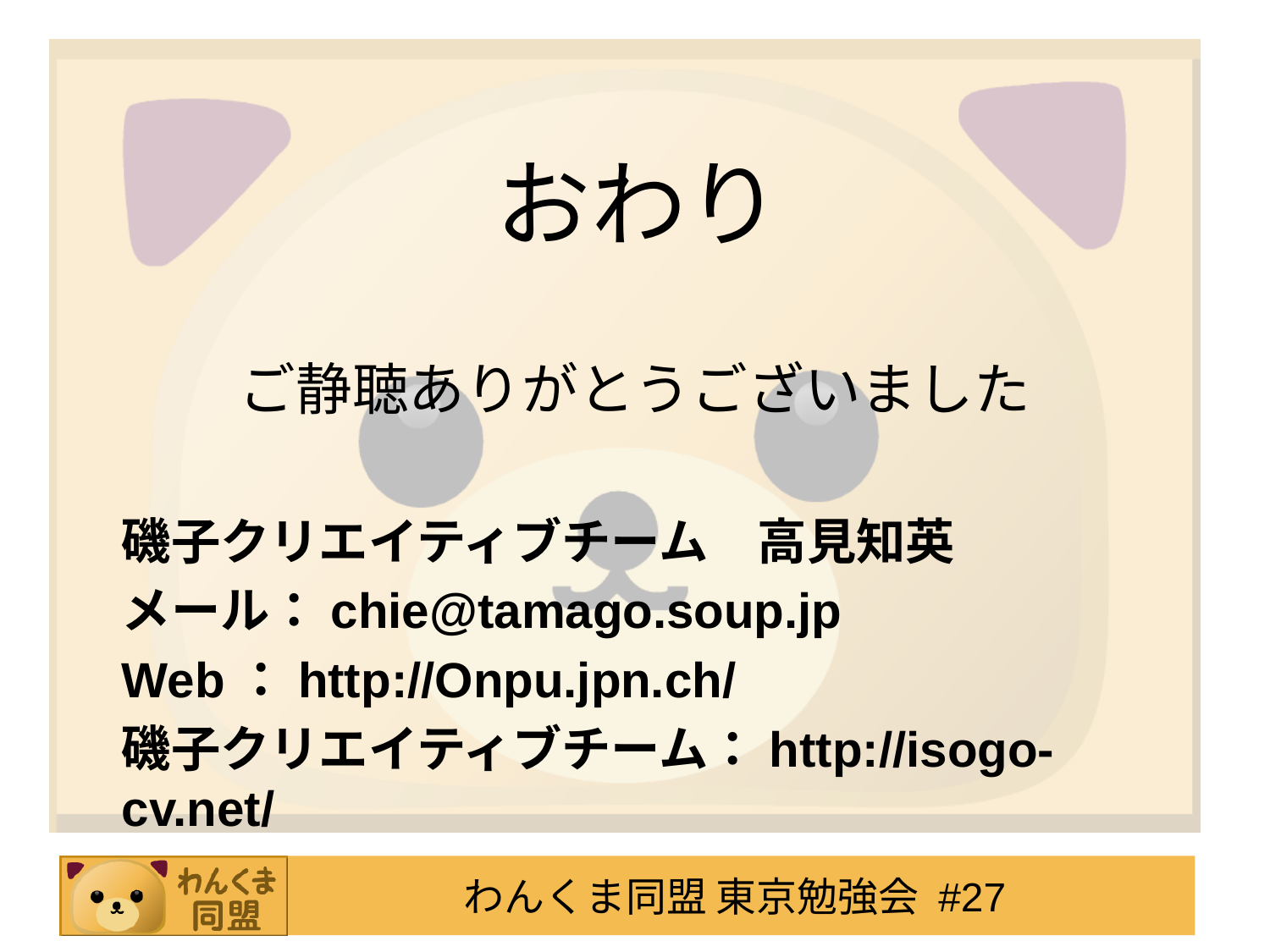

# おわり
ご静聴ありがとうございました

磯子クリエイティブチーム　高見知英
メール：chie@tamago.soup.jp
Web：http://Onpu.jpn.ch/
磯子クリエイティブチーム：http://isogo-cv.net/